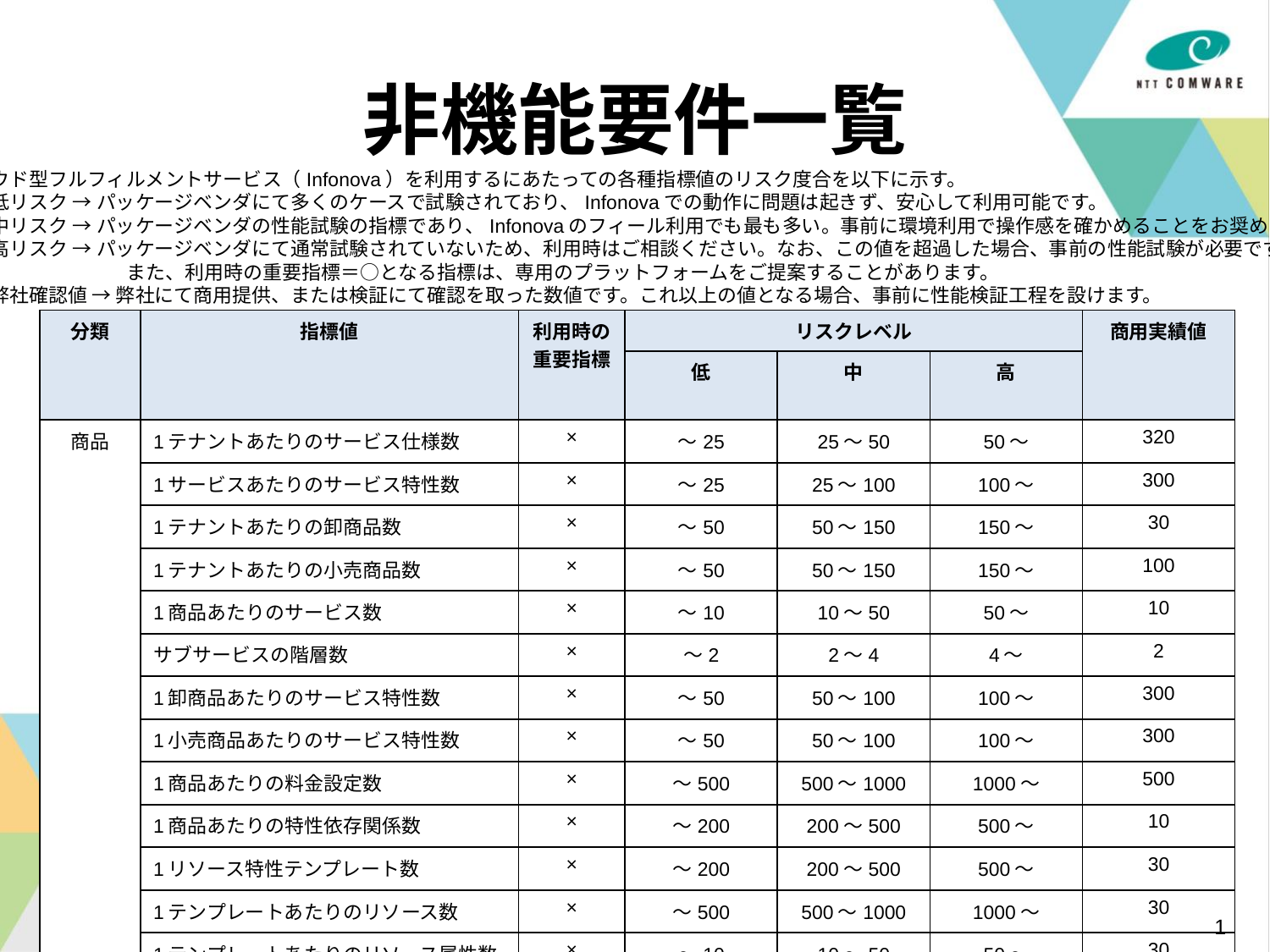

# 非機能要件一覧
クラウド型フルフィルメントサービス（Infonova）を利用するにあたっての各種指標値のリスク度合を以下に示す。
　・低リスク → パッケージベンダにて多くのケースで試験されており、Infonovaでの動作に問題は起きず、安心して利用可能です。
　・中リスク → パッケージベンダの性能試験の指標であり、Infonovaのフィール利用でも最も多い。事前に環境利用で操作感を確かめることをお奨めします。
　・高リスク → パッケージベンダにて通常試験されていないため、利用時はご相談ください。なお、この値を超過した場合、事前の性能試験が必要です。
　　　　　　　　　また、利用時の重要指標＝○となる指標は、専用のプラットフォームをご提案することがあります。
　・弊社確認値 → 弊社にて商用提供、または検証にて確認を取った数値です。これ以上の値となる場合、事前に性能検証工程を設けます。
| 分類 | 指標値 | 利用時の 重要指標 | リスクレベル |  |  | 商用実績値 |
| --- | --- | --- | --- | --- | --- | --- |
|  |  |  | 低 | 中 | 高 |  |
| 商品 | 1テナントあたりのサービス仕様数 | × | ～25 | 25～50 | 50～ | 320 |
|  | 1サービスあたりのサービス特性数 | × | ～25 | 25～100 | 100～ | 300 |
|  | 1テナントあたりの卸商品数 | × | ～50 | 50～150 | 150～ | 30 |
|  | 1テナントあたりの小売商品数 | × | ～50 | 50～150 | 150～ | 100 |
|  | 1商品あたりのサービス数 | × | ～10 | 10～50 | 50～ | 10 |
|  | サブサービスの階層数 | × | ～2 | 2～4 | 4～ | 2 |
|  | 1卸商品あたりのサービス特性数 | × | ～50 | 50～100 | 100～ | 300 |
|  | 1小売商品あたりのサービス特性数 | × | ～50 | 50～100 | 100～ | 300 |
|  | 1商品あたりの料金設定数 | × | ～500 | 500～1000 | 1000～ | 500 |
|  | 1商品あたりの特性依存関係数 | × | ～200 | 200～500 | 500～ | 10 |
|  | 1リソース特性テンプレート数 | × | ～200 | 200～500 | 500～ | 30 |
|  | 1テンプレートあたりのリソース数 | × | ～500 | 500～1000 | 1000～ | 30 |
|  | 1テンプレートあたりのリソース属性数 | × | ～10 | 10～50 | 50～ | 30 |
|  | 1テンプレートあたりのリソース特性数 | × | ～10 | 10～50 | 50～ | 30 |
|  | 1リソースグループあたりのリソース数 | × | ～1000 | 1000～2000 | 2000～ | 30 |
1